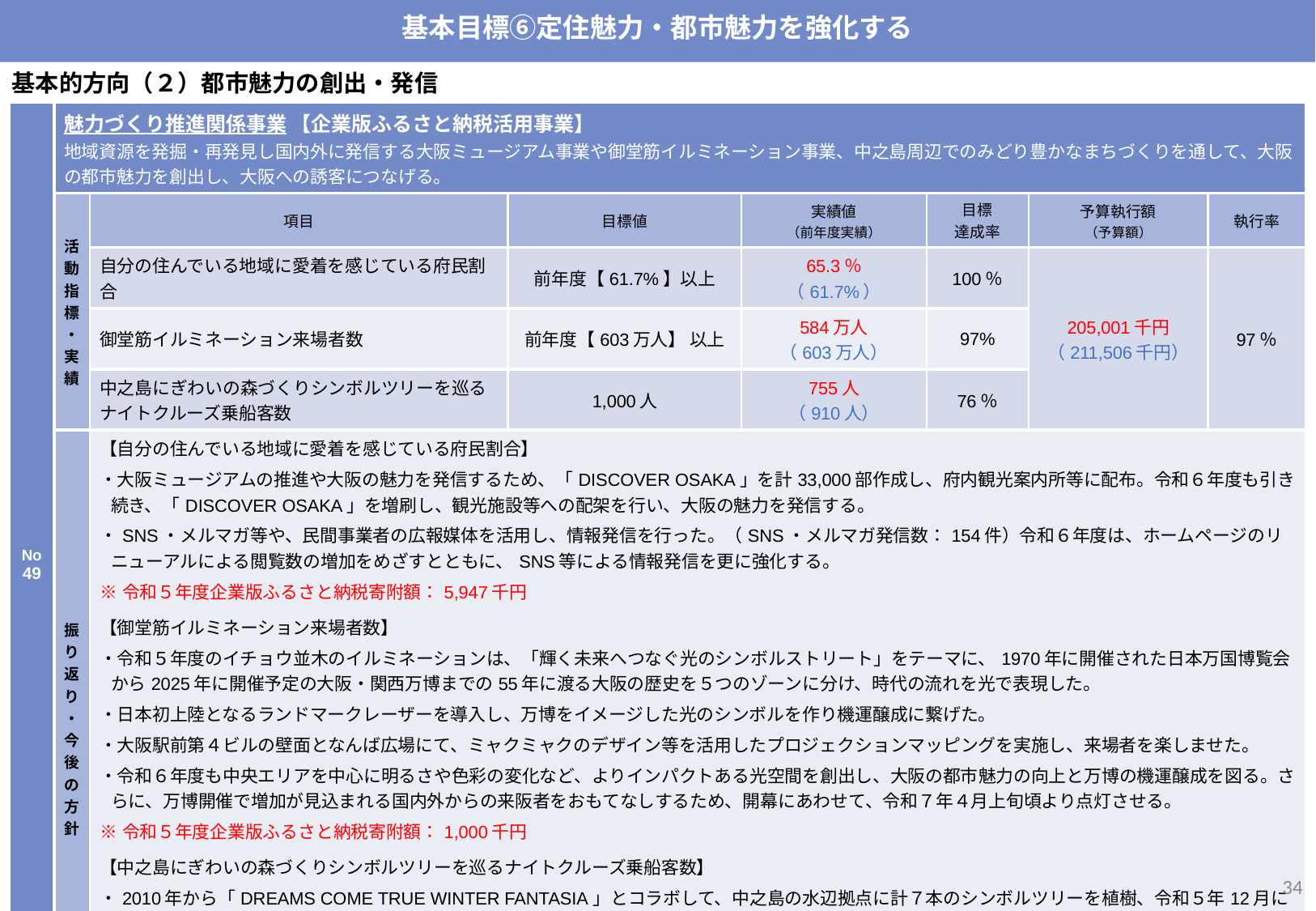

基本目標⑥定住魅力・都市魅力を強化する
基本的方向（２）都市魅力の創出・発信
| No49 | 魅力づくり推進関係事業 【企業版ふるさと納税活用事業】 地域資源を発掘・再発見し国内外に発信する大阪ミュージアム事業や御堂筋イルミネーション事業、中之島周辺でのみどり豊かなまちづくりを通して、大阪の都市魅力を創出し、大阪への誘客につなげる。 |  |  |  |  |  |  |
| --- | --- | --- | --- | --- | --- | --- | --- |
|  | 活動指標・実績 | 項目 | 目標値 | 実績値 （前年度実績） | 目標 達成率 | 予算執行額 （予算額） | 執行率 |
|  |  | 自分の住んでいる地域に愛着を感じている府民割合 | 前年度【61.7%】以上 | 65.3％ （61.7%） | 100％ | 205,001千円 （211,506千円） | 97％ |
|  |  | 御堂筋イルミネーション来場者数 | 前年度【603万人】 以上 | 584万人 （603万人） | 97% | 200,365千円 （201,952千円） | 99％ |
|  |  | 中之島にぎわいの森づくりシンボルツリーを巡るナイトクルーズ乗船客数 | 1,000人 | 755人 （910人） | 76％ | 1,249千円 （4,075千円） | 31% |
|  | 振り返り・今後の方針 | 【自分の住んでいる地域に愛着を感じている府民割合】 ・大阪ミュージアムの推進や大阪の魅力を発信するため、「DISCOVER OSAKA」を計33,000部作成し、府内観光案内所等に配布。令和６年度も引き続き、「DISCOVER OSAKA」を増刷し、観光施設等への配架を行い、大阪の魅力を発信する。 ・SNS・メルマガ等や、民間事業者の広報媒体を活用し、情報発信を行った。（SNS・メルマガ発信数：154件）令和６年度は、ホームページのリニューアルによる閲覧数の増加をめざすとともに、SNS等による情報発信を更に強化する。 ※令和５年度企業版ふるさと納税寄附額：5,947千円 【御堂筋イルミネーション来場者数】 ・令和５年度のイチョウ並木のイルミネーションは、「輝く未来へつなぐ光のシンボルストリート」をテーマに、1970年に開催された日本万国博覧会から2025年に開催予定の大阪・関西万博までの55年に渡る大阪の歴史を５つのゾーンに分け、時代の流れを光で表現した。 ・日本初上陸となるランドマークレーザーを導入し、万博をイメージした光のシンボルを作り機運醸成に繋げた。 ・大阪駅前第４ビルの壁面となんば広場にて、ミャクミャクのデザイン等を活用したプロジェクションマッピングを実施し、来場者を楽しませた。 ・令和６年度も中央エリアを中心に明るさや色彩の変化など、よりインパクトある光空間を創出し、大阪の都市魅力の向上と万博の機運醸成を図る。さらに、万博開催で増加が見込まれる国内外からの来阪者をおもてなしするため、開幕にあわせて、令和７年４月上旬頃より点灯させる。 ※令和５年度企業版ふるさと納税寄附額：1,000千円 【中之島にぎわいの森づくりシンボルツリーを巡るナイトクルーズ乗船客数】 ・2010年から「DREAMS COME TRUE WINTER FANTASIA」とコラボして、中之島の水辺拠点に計７本のシンボルツリーを植樹、令和５年12月にはライトアップを点灯し、それらを巡るナイトクルーズを実施した。 ・令和５年度は、前年と比べると実施日数・便数が約1/2減少したが、1便あたりの乗船人数は増えており乗船率は、約5％増加している。令和６年度は舟運事業者に日数や便数の増加を働きかけるとともに、早期に事業PRを行っていく。 ※令和５年度企業版ふるさと納税寄附額：0千円 |  |  |  |  |  |
34